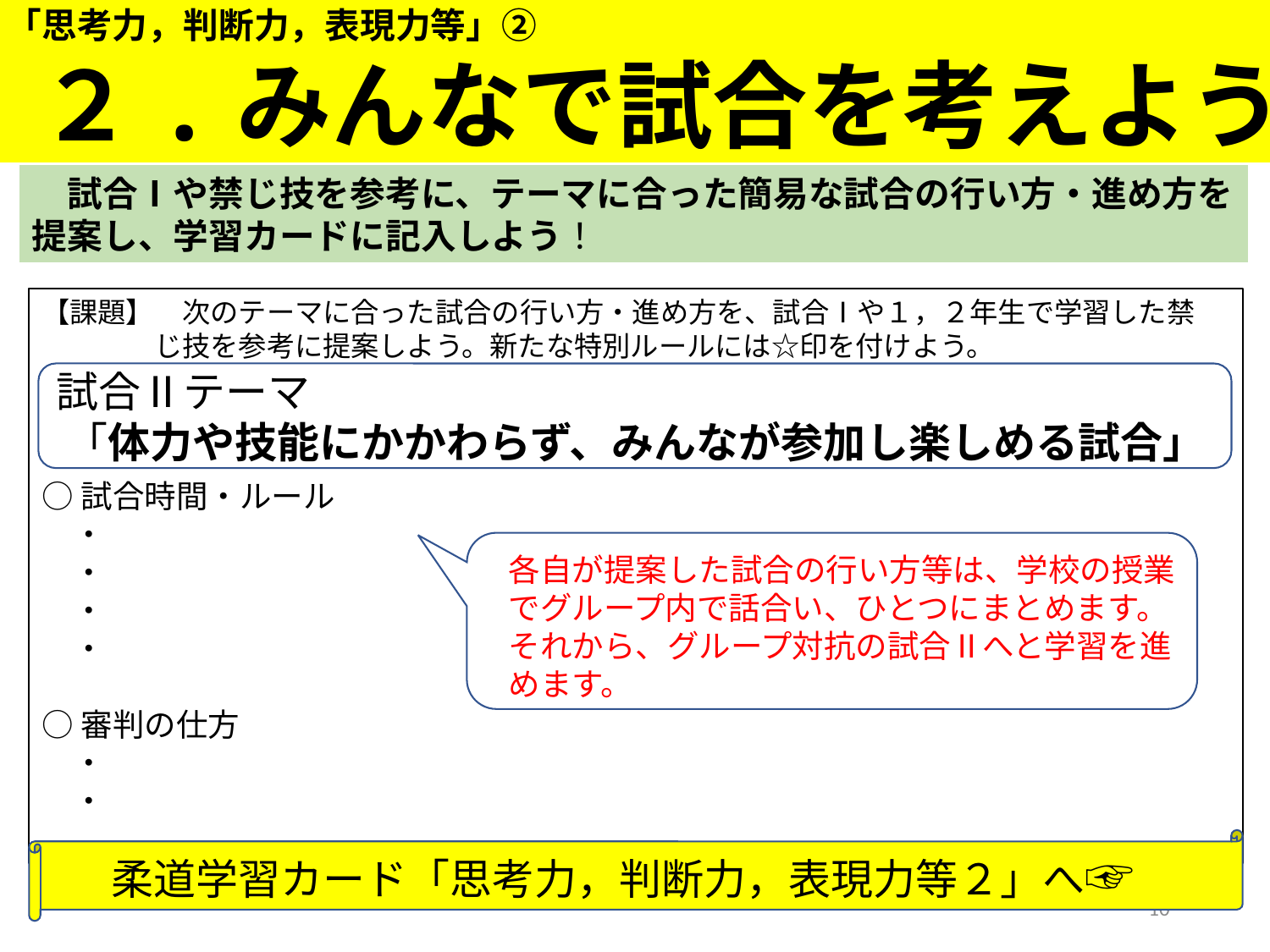

「思考力，判断力，表現力等」②
　２.みんなで試合を考えよう
　試合Ⅰや禁じ技を参考に、テーマに合った簡易な試合の行い方・進め方を提案し、学習カードに記入しよう！
【課題】　次のテーマに合った試合の行い方・進め方を、試合Ⅰや１，２年生で学習した禁
　　　　じ技を参考に提案しよう。新たな特別ルールには☆印を付けよう。

○試合時間・ルール
　・
　・
　・
　・

○審判の仕方
　・
　・

試合Ⅱテーマ
「体力や技能にかかわらず、みんなが参加し楽しめる試合」

各自が提案した試合の行い方等は、学校の授業でグループ内で話合い、ひとつにまとめます。それから、グループ対抗の試合Ⅱへと学習を進めます。
柔道学習カード「思考力，判断力，表現力等２」へ☞
10